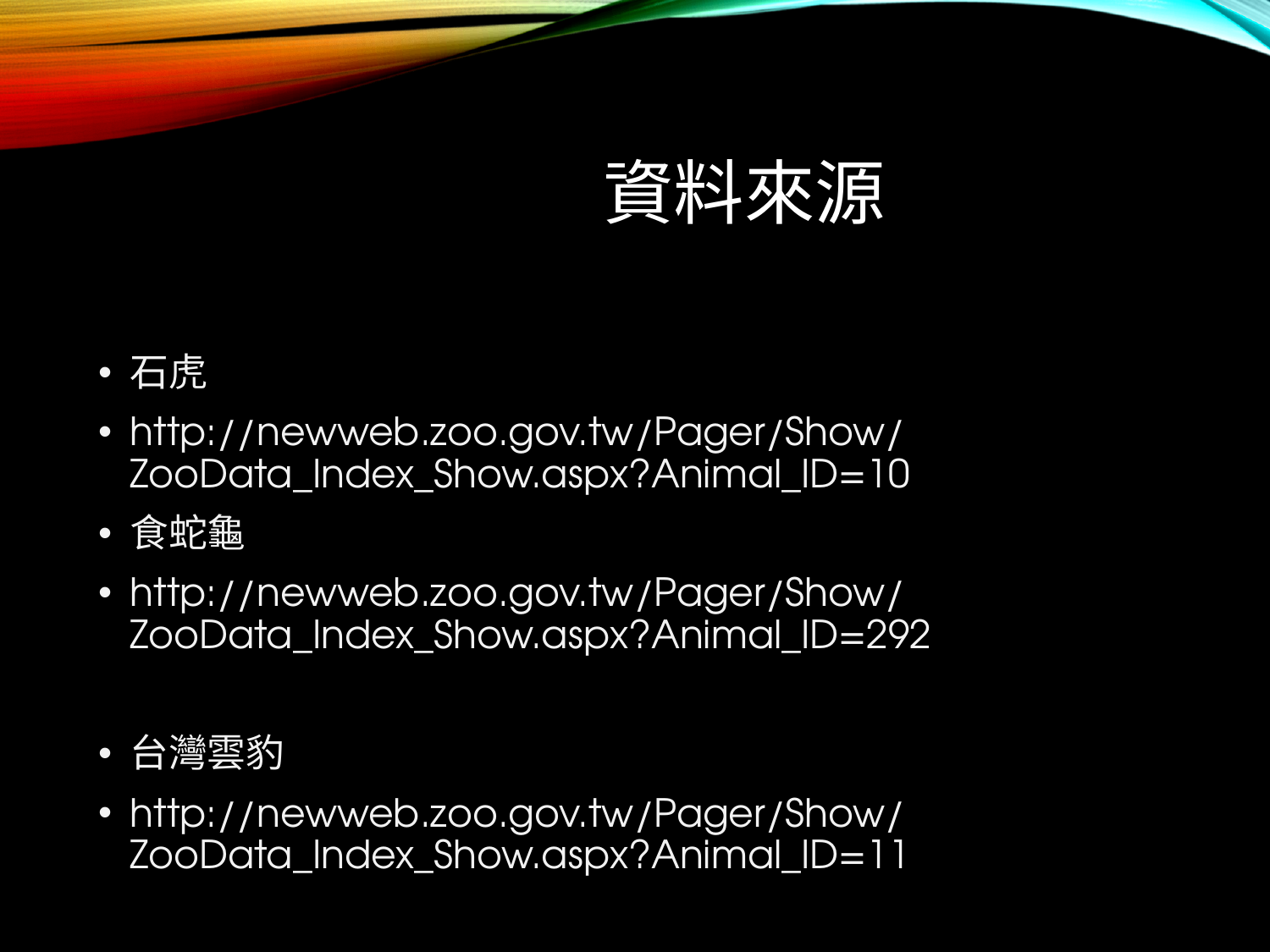

# 資料來源
石虎
http://newweb.zoo.gov.tw/Pager/Show/ZooData_Index_Show.aspx?Animal_ID=10
食蛇龜
http://newweb.zoo.gov.tw/Pager/Show/ZooData_Index_Show.aspx?Animal_ID=292

台灣雲豹
http://newweb.zoo.gov.tw/Pager/Show/ZooData_Index_Show.aspx?Animal_ID=11